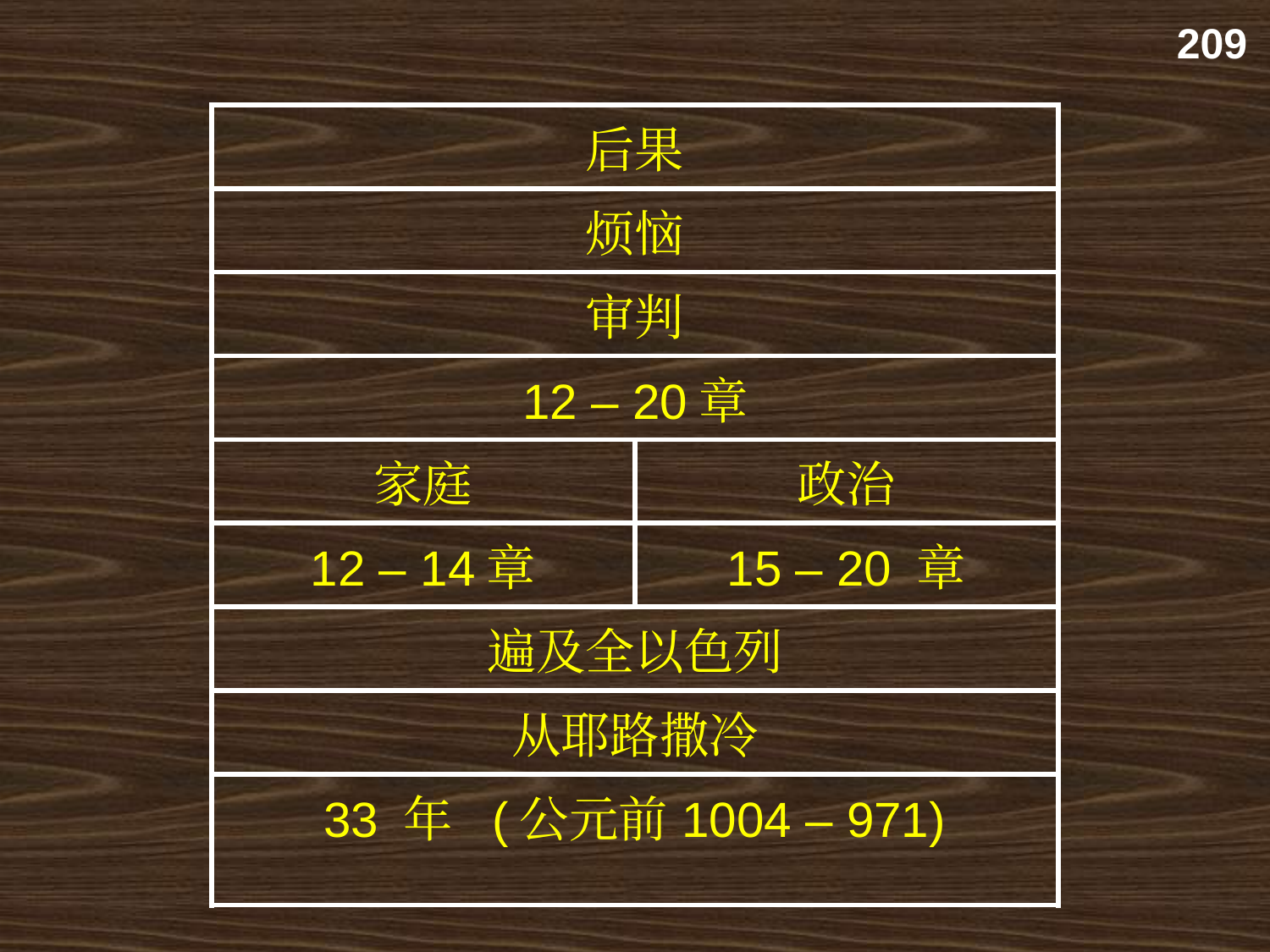

209
| 后果 |  |
| --- | --- |
| 烦恼 |  |
| 审判 |  |
| 12 – 20章 |  |
| 家庭 | 政治 |
| 12 – 14章 | 15 – 20 章 |
| 遍及全以色列 |  |
| 从耶路撒冷 |  |
| 33 年 (公元前1004 – 971) |  |